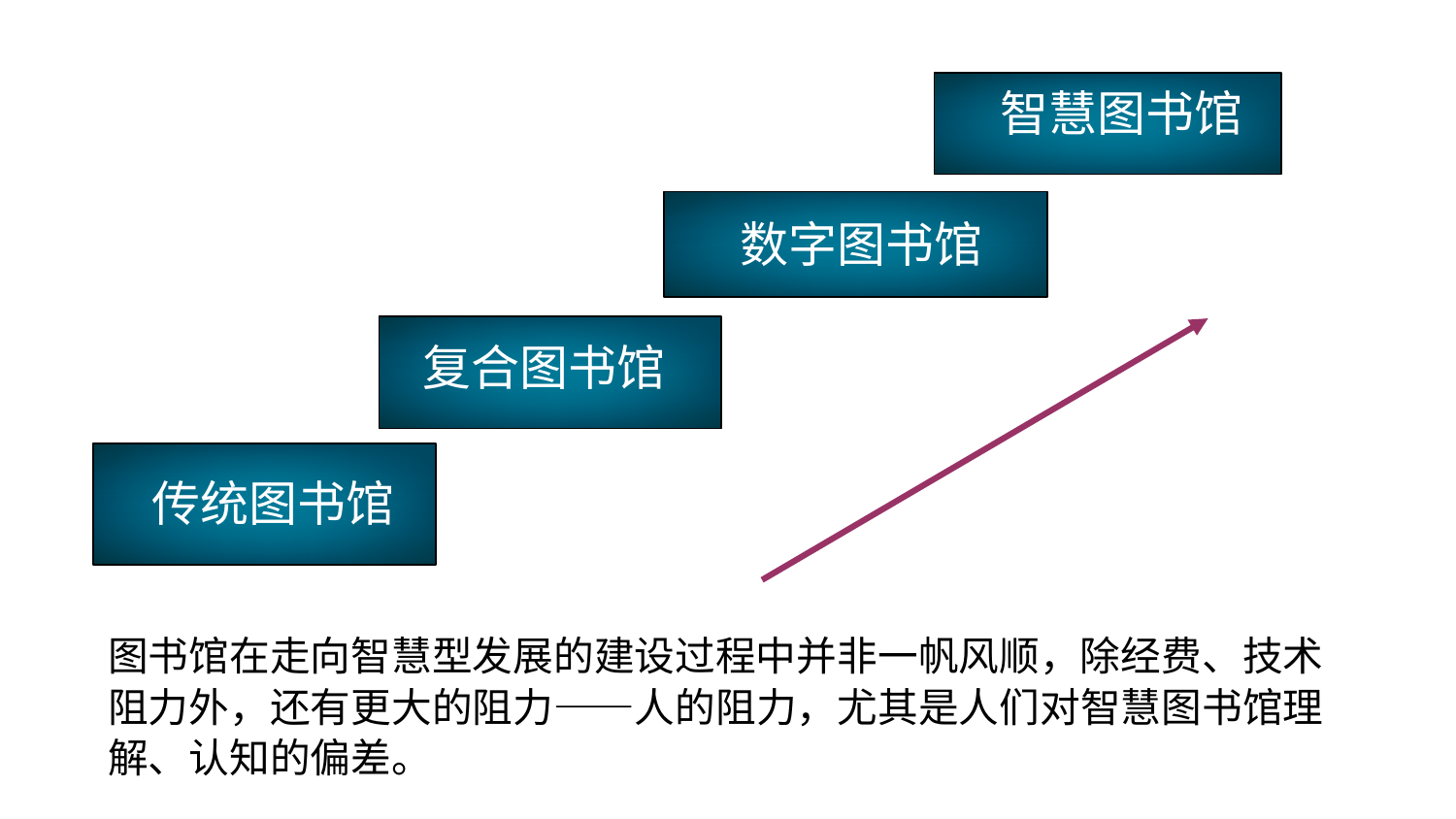

智慧图书馆

数字图书馆

复合图书馆

传统图书馆
# 图书馆在走向智慧型发展的建设过程中并非一帆风顺，除经费、技术阻力外，还有更大的阻力——人的阻力，尤其是人们对智慧图书馆理解、认知的偏差。